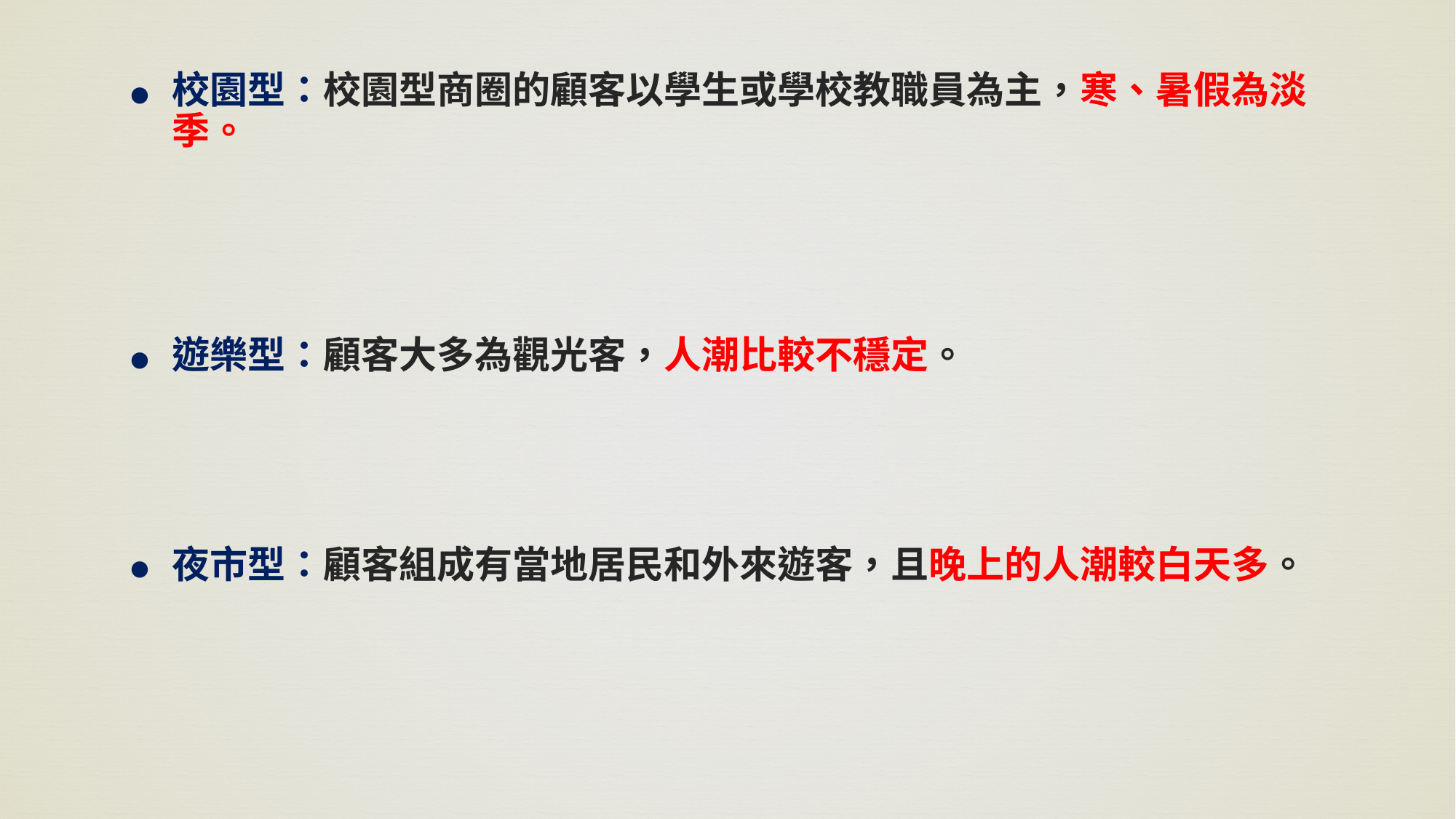

校園型：校園型商圈的顧客以學生或學校教職員為主，寒、暑假為淡季。

遊樂型：顧客大多為觀光客，人潮比較不穩定。

夜市型：顧客組成有當地居民和外來遊客，且晚上的人潮較白天多。